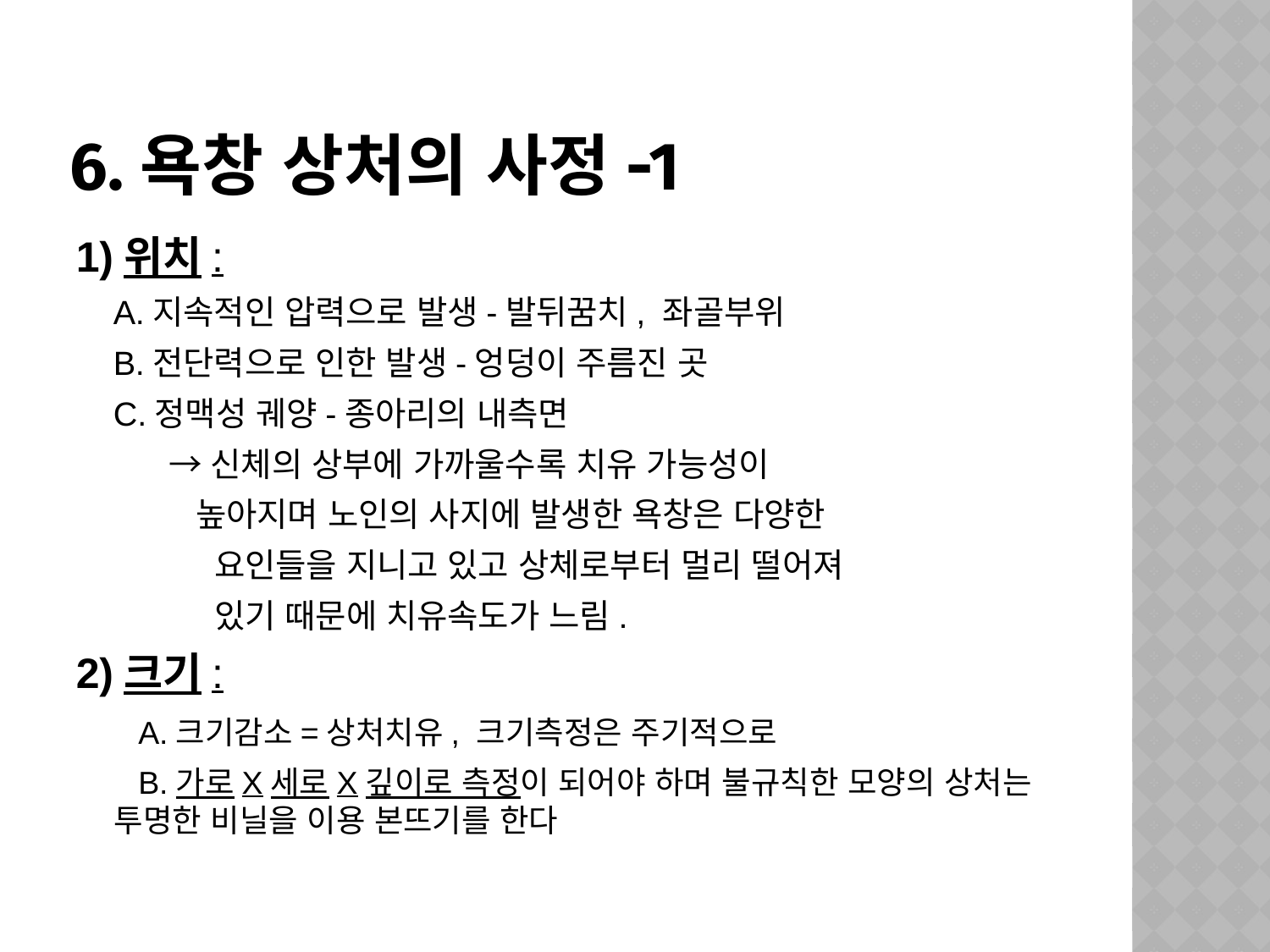

# 6.욕창 상처의 사정-1
1)위치:
    A.지속적인 압력으로 발생-발뒤꿈치, 좌골부위
    B.전단력으로 인한 발생-엉덩이 주름진 곳
    C.정맥성 궤양-종아리의 내측면
          →신체의 상부에 가까울수록 치유 가능성이
            높아지며 노인의 사지에 발생한 욕창은 다양한
              요인들을 지니고 있고 상체로부터 멀리 떨어져
              있기 때문에 치유속도가 느림.
2)크기:
      A.크기감소=상처치유, 크기측정은 주기적으로
       B.가로X세로X깊이로 측정이 되어야 하며 불규칙한 모양의 상처는 투명한 비닐을 이용 본뜨기를 한다